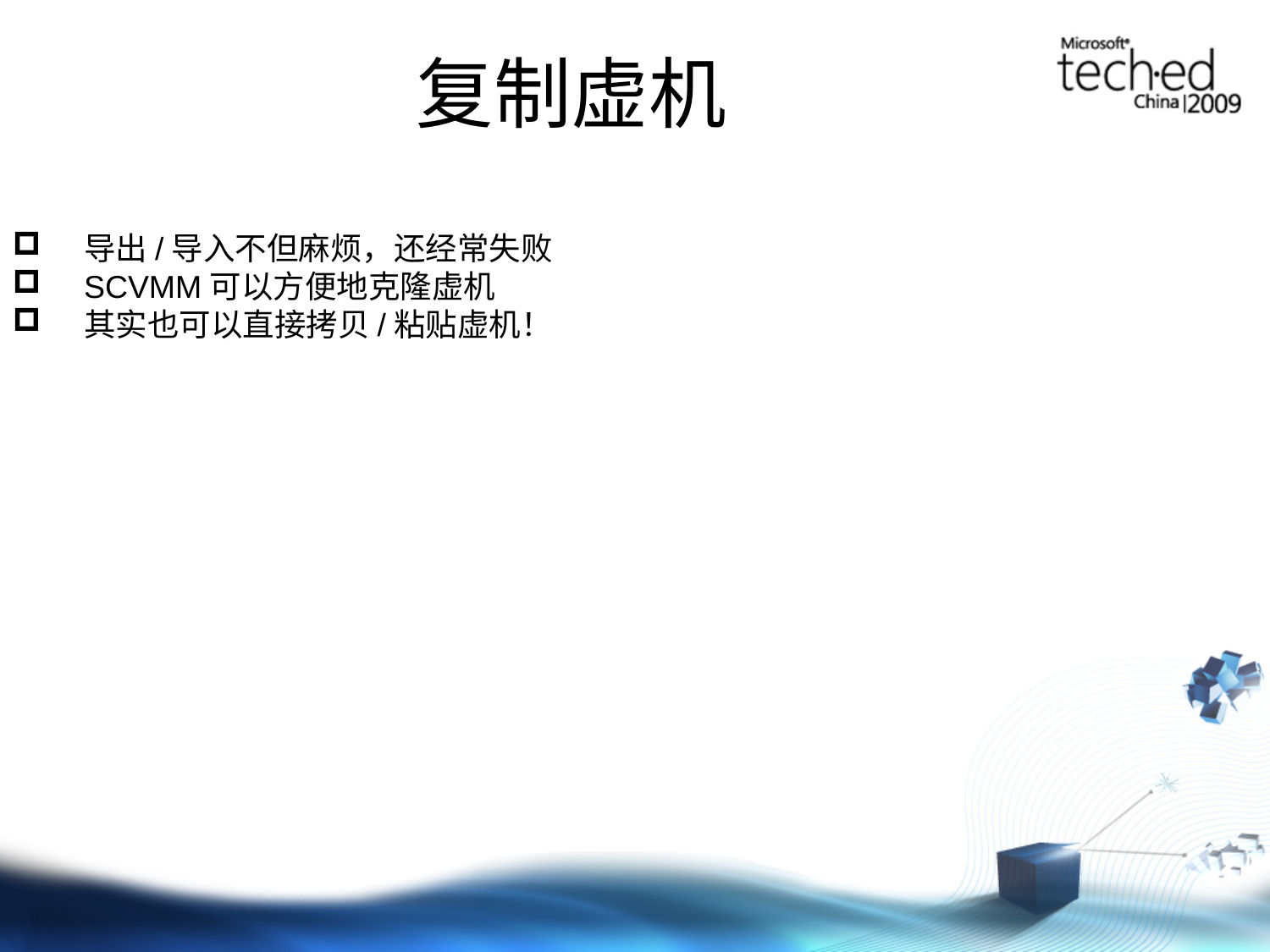

复制虚机
导出/导入不但麻烦，还经常失败
SCVMM可以方便地克隆虚机
其实也可以直接拷贝/粘贴虚机！